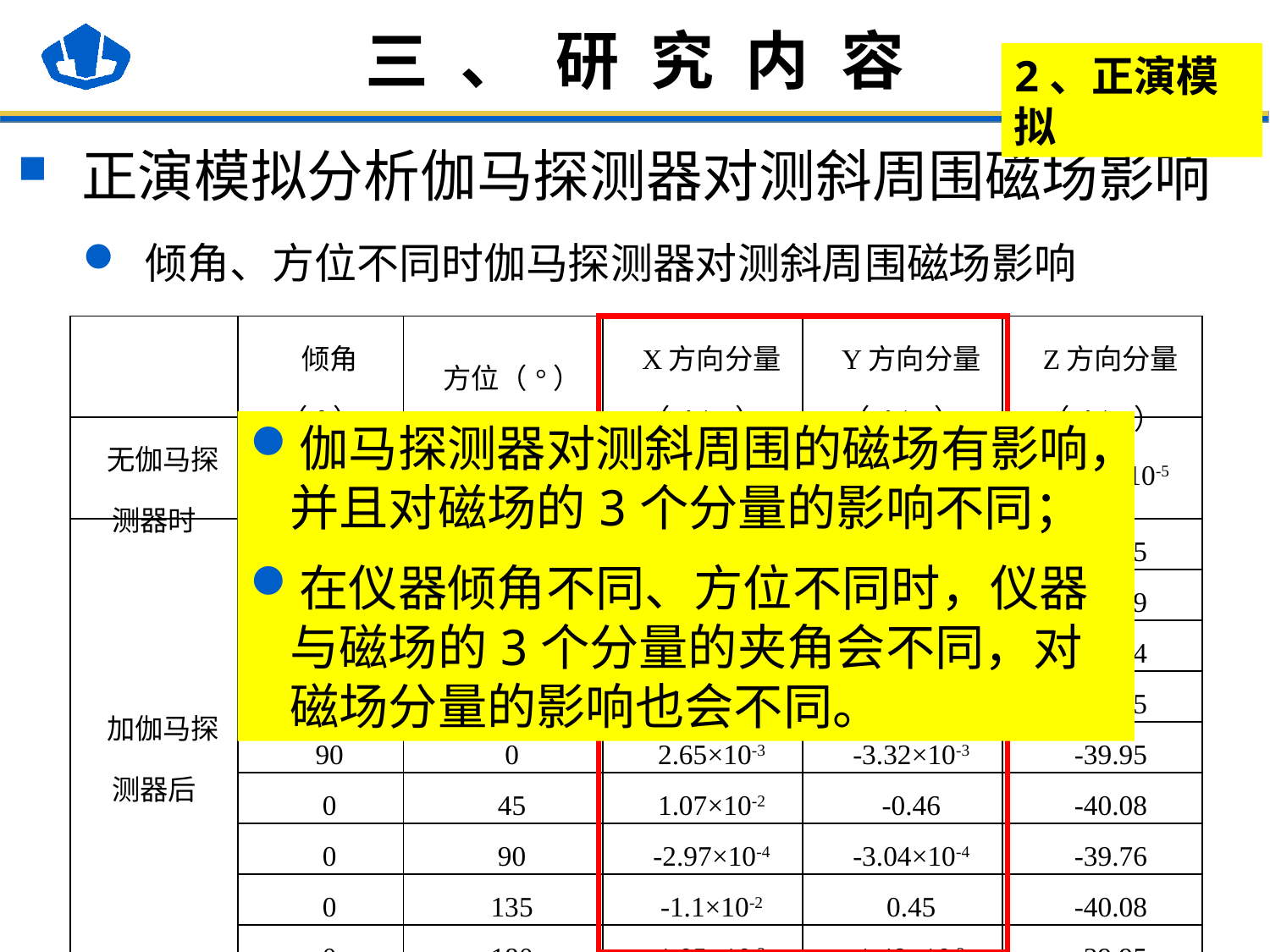

# 三、研究内容
2、正演模拟
正演模拟分析伽马探测器对测斜周围磁场影响
 倾角、方位不同时伽马探测器对测斜周围磁场影响
|  | 倾角（°） | 方位（°） | X方向分量（A/m） | Y方向分量（A/m） | Z方向分量（A/m） |
| --- | --- | --- | --- | --- | --- |
| 无伽马探测器时 | 0 | 0 | 6.65×10-5 | 7.31×10-5 | -4.18×10-5 |
| 加伽马探测器后 | 0 | 0 | 1.88×10-4 | -6.78×10-5 | -39.75 |
|  | 45 | 0 | -0.48 | -8.69×10-3 | -40.09 |
|  | -45 | 0 | 0.43 | -4.12×10-3 | -40.04 |
|  | -90 | 0 | 1.05×10-3 | 1.48×10-3 | -39.95 |
|  | 90 | 0 | 2.65×10-3 | -3.32×10-3 | -39.95 |
|  | 0 | 45 | 1.07×10-2 | -0.46 | -40.08 |
|  | 0 | 90 | -2.97×10-4 | -3.04×10-4 | -39.76 |
|  | 0 | 135 | -1.1×10-2 | 0.45 | -40.08 |
|  | 0 | 180 | 1.05×10-3 | 1.48×10-3 | -39.95 |

伽马探测器对测斜周围的磁场有影响，并且对磁场的3个分量的影响不同；
在仪器倾角不同、方位不同时，仪器与磁场的3个分量的夹角会不同，对磁场分量的影响也会不同。